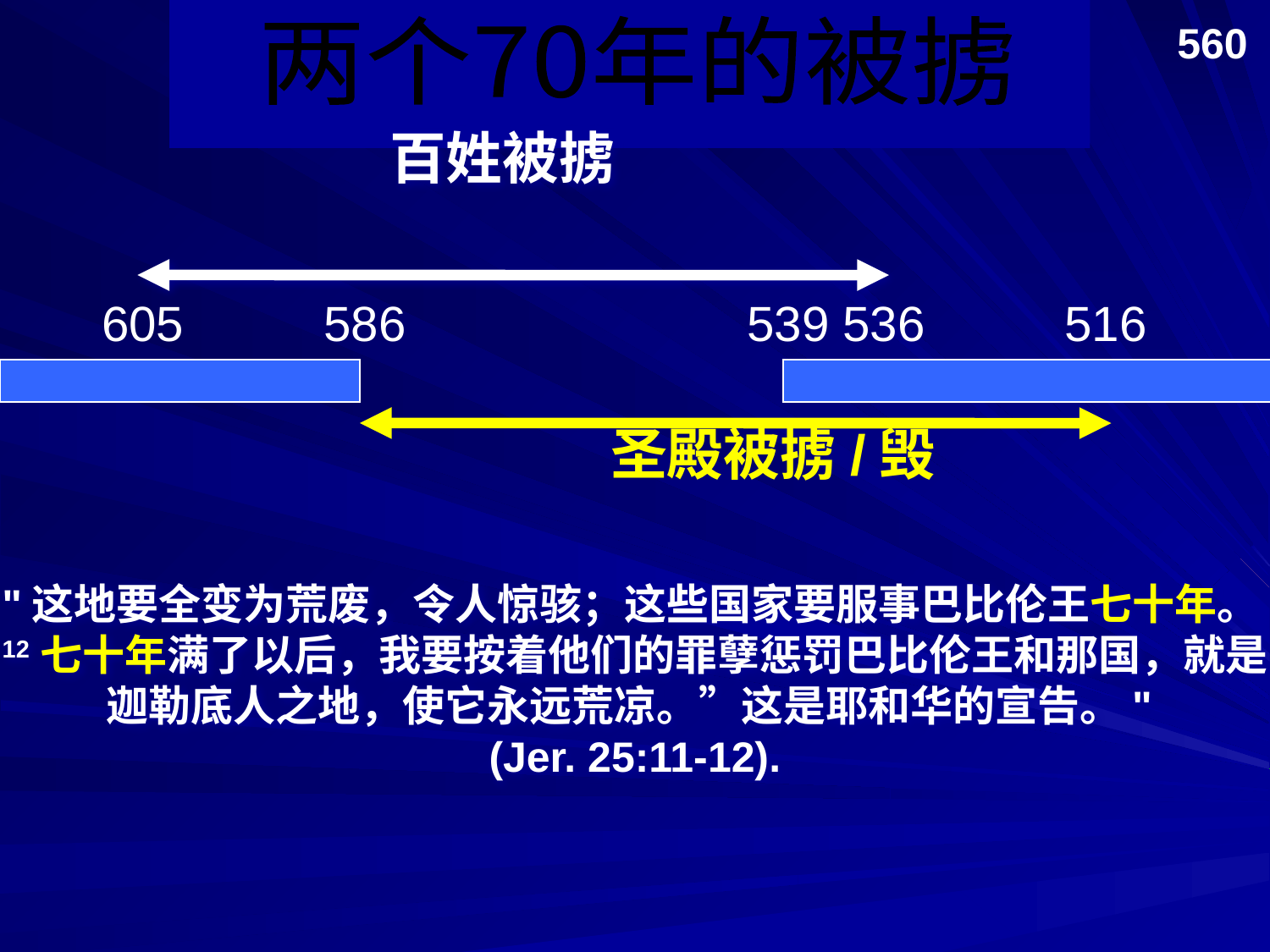

# Two 70-Year Exiles
560
两个70年的被掳
百姓被掳

605
586
539
536
516

圣殿被掳/毁

"这地要全变为荒废，令人惊骇；这些国家要服事巴比伦王七十年。12七十年满了以后，我要按着他们的罪孽惩罚巴比伦王和那国，就是迦勒底人之地，使它永远荒凉。”这是耶和华的宣告。"
(Jer. 25:11-12).